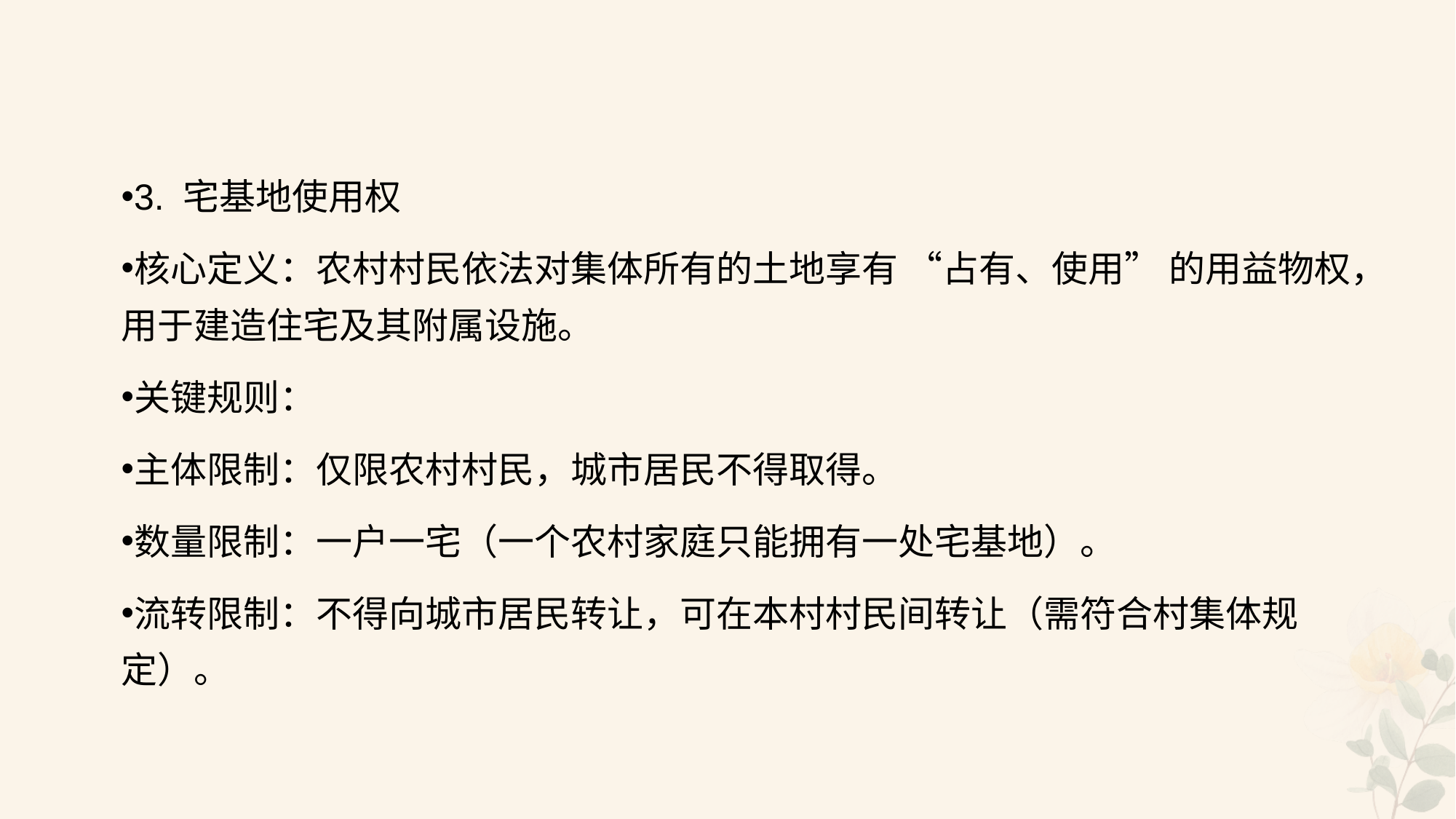

#
3. 宅基地使用权
核心定义：农村村民依法对集体所有的土地享有 “占有、使用” 的用益物权，用于建造住宅及其附属设施。
关键规则：
主体限制：仅限农村村民，城市居民不得取得。
数量限制：一户一宅（一个农村家庭只能拥有一处宅基地）。
流转限制：不得向城市居民转让，可在本村村民间转让（需符合村集体规定）。